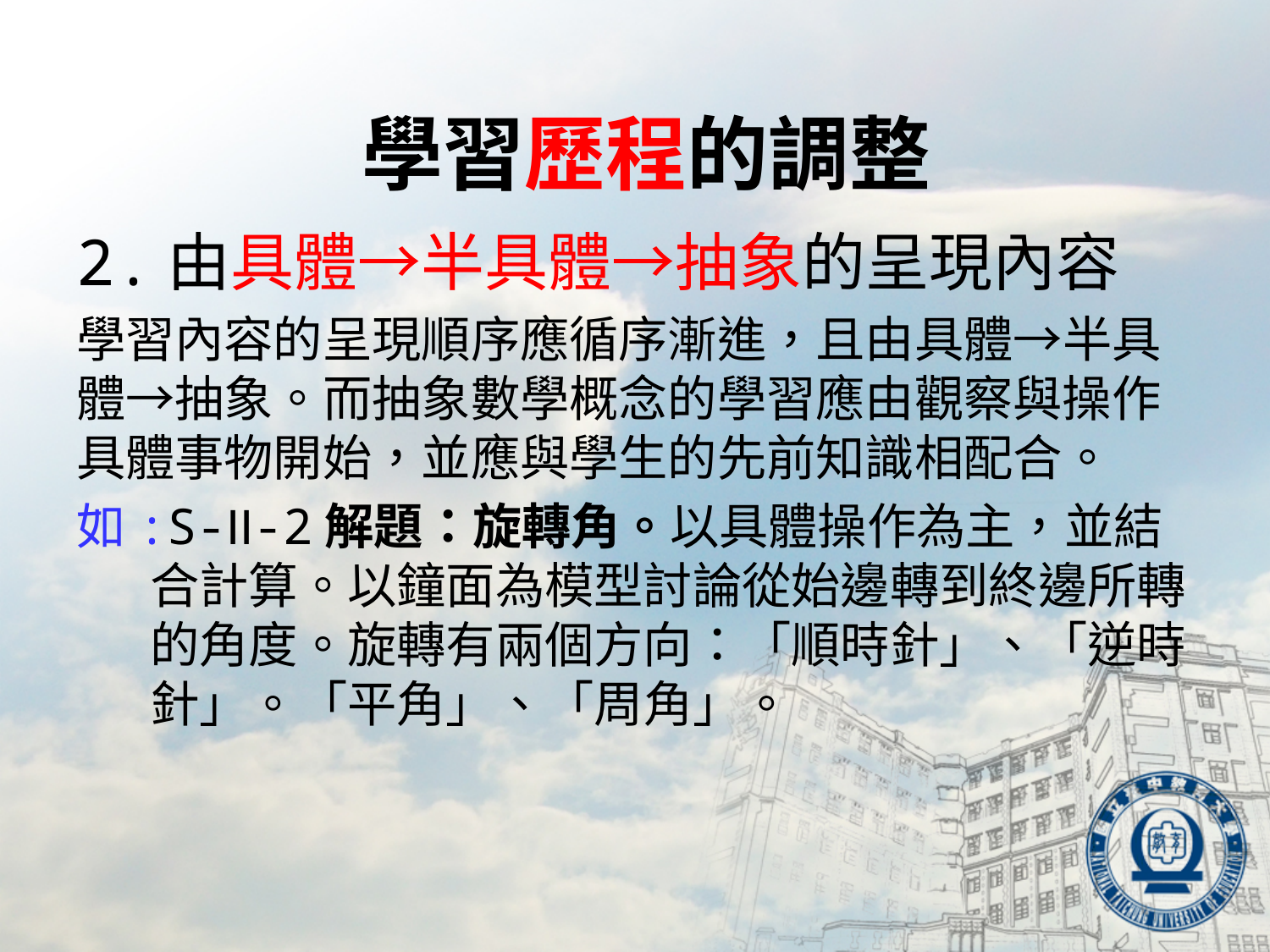

# 學習歷程的調整
2.由具體→半具體→抽象的呈現內容
學習內容的呈現順序應循序漸進，且由具體→半具體→抽象。而抽象數學概念的學習應由觀察與操作具體事物開始，並應與學生的先前知識相配合。
如:S-II-2解題：旋轉角。以具體操作為主，並結合計算。以鐘面為模型討論從始邊轉到終邊所轉的角度。旋轉有兩個方向：「順時針」、「逆時針」。「平角」、「周角」。